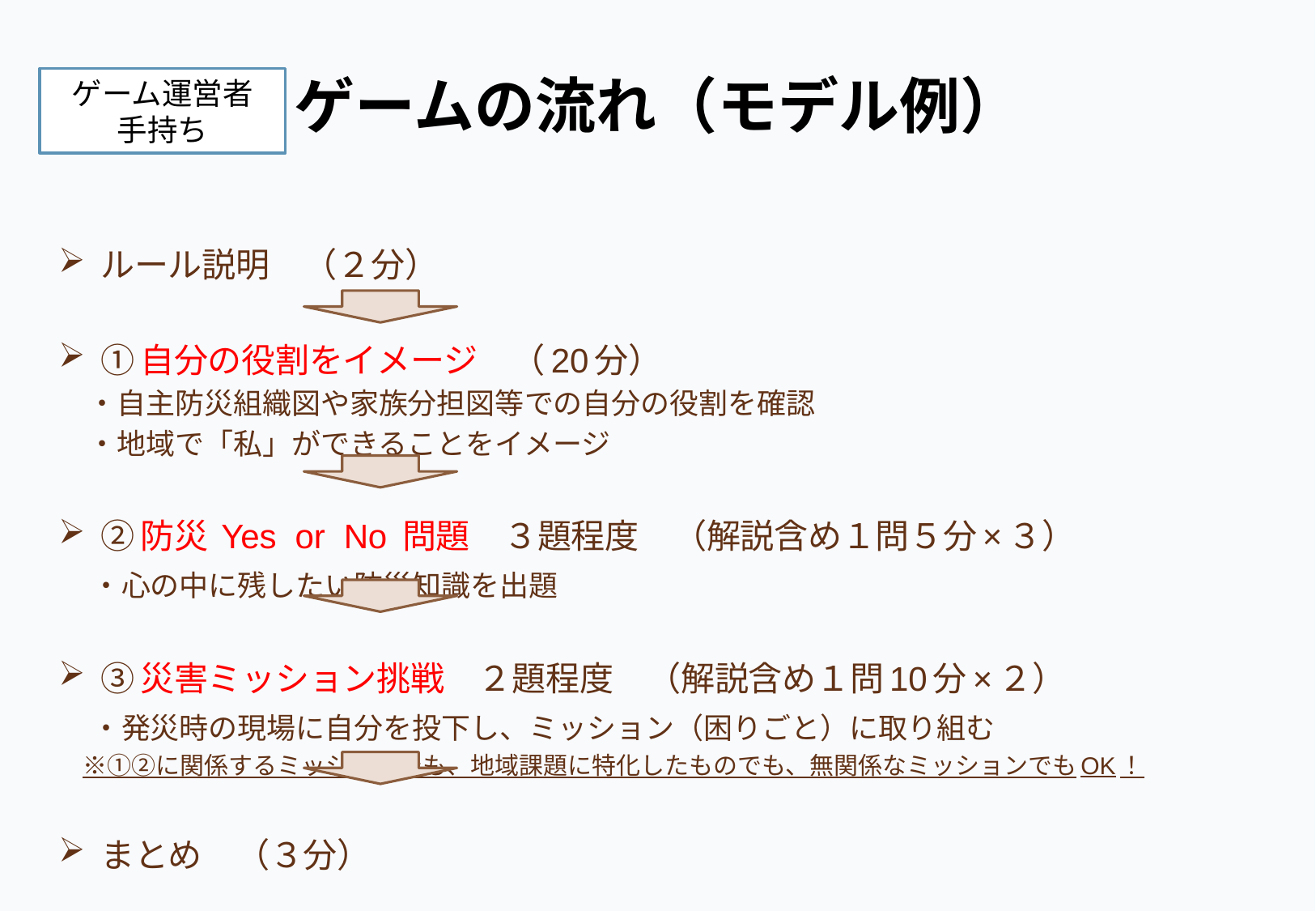

# ゲームの流れ（モデル例）
ゲーム運営者
手持ち
ルール説明　（２分）

①自分の役割をイメージ　（20分）
　・自主防災組織図や家族分担図等での自分の役割を確認
　・地域で「私」ができることをイメージ

②防災 Yes  or  No 問題　３題程度　（解説含め１問５分×３）
　・心の中に残したい防災知識を出題

③災害ミッション挑戦　２題程度　（解説含め１問10分×２）
　・発災時の現場に自分を投下し、ミッション（困りごと）に取り組む
　※①②に関係するミッションでも、地域課題に特化したものでも、無関係なミッションでもOK！

まとめ　（３分）